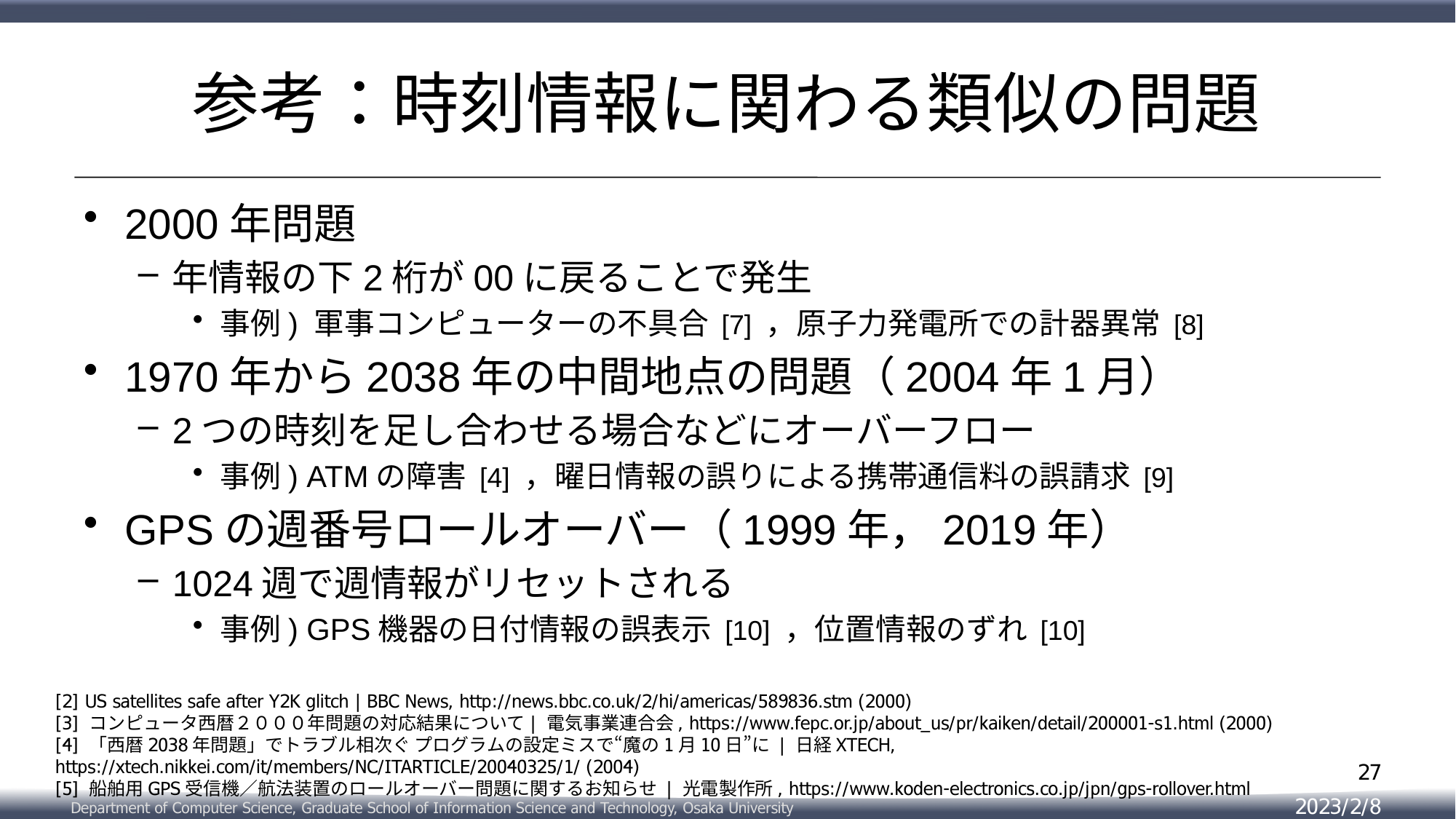

# 参考：時刻情報に関わる類似の問題
2000年問題
年情報の下2桁が00に戻ることで発生
事例) 軍事コンピューターの不具合 [7] ，原子力発電所での計器異常 [8]
1970年から2038年の中間地点の問題（2004年1月）
2つの時刻を足し合わせる場合などにオーバーフロー
事例) ATMの障害 [4] ，曜日情報の誤りによる携帯通信料の誤請求 [9]
GPSの週番号ロールオーバー（1999年，2019年）
1024週で週情報がリセットされる
事例) GPS機器の日付情報の誤表示 [10] ，位置情報のずれ [10]
[2] US satellites safe after Y2K glitch | BBC News, http://news.bbc.co.uk/2/hi/americas/589836.stm (2000)
[3] コンピュータ西暦２０００年問題の対応結果について| 電気事業連合会, https://www.fepc.or.jp/about_us/pr/kaiken/detail/200001-s1.html (2000)
[4] 「西暦2038年問題」でトラブル相次ぐ プログラムの設定ミスで“魔の1月10日”に | 日経XTECH, https://xtech.nikkei.com/it/members/NC/ITARTICLE/20040325/1/ (2004)
[5] 船舶用GPS受信機／航法装置のロールオーバー問題に関するお知らせ | 光電製作所, https://www.koden-electronics.co.jp/jpn/gps-rollover.html
27
2023/2/8